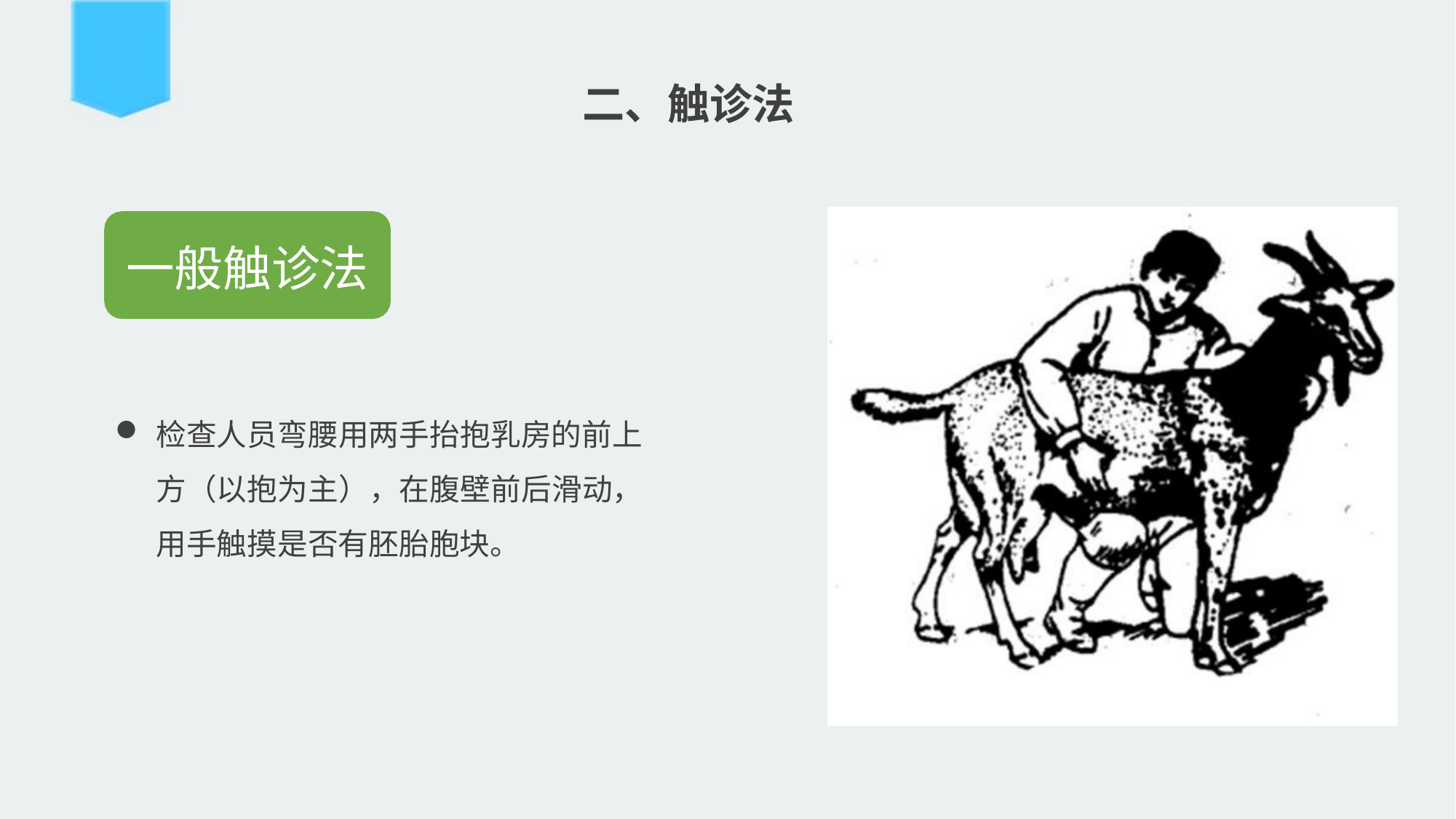

# 二、触诊法

一般触诊法
检查人员弯腰用两手抬抱乳房的前上 方（以抱为主），在腹壁前后滑动， 用手触摸是否有胚胎胞块。